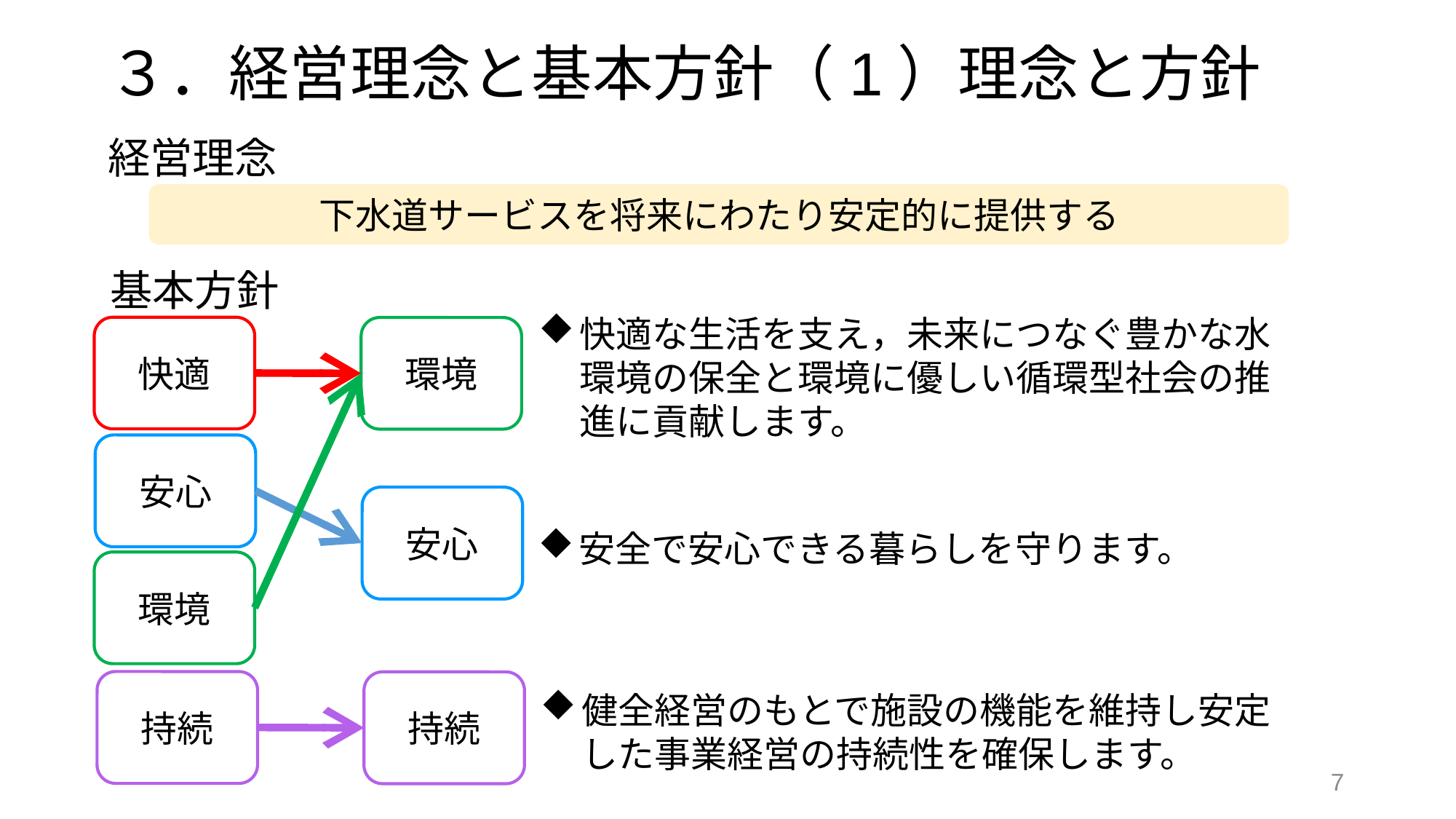

３．経営理念と基本方針（1）理念と方針
経営理念
下水道サービスを将来にわたり安定的に提供する
基本方針
快適な生活を支え，未来につなぐ豊かな水環境の保全と環境に優しい循環型社会の推進に貢献します。
快適
環境
安心
安心
安全で安心できる暮らしを守ります。
環境
持続
持続
健全経営のもとで施設の機能を維持し安定した事業経営の持続性を確保します。
7